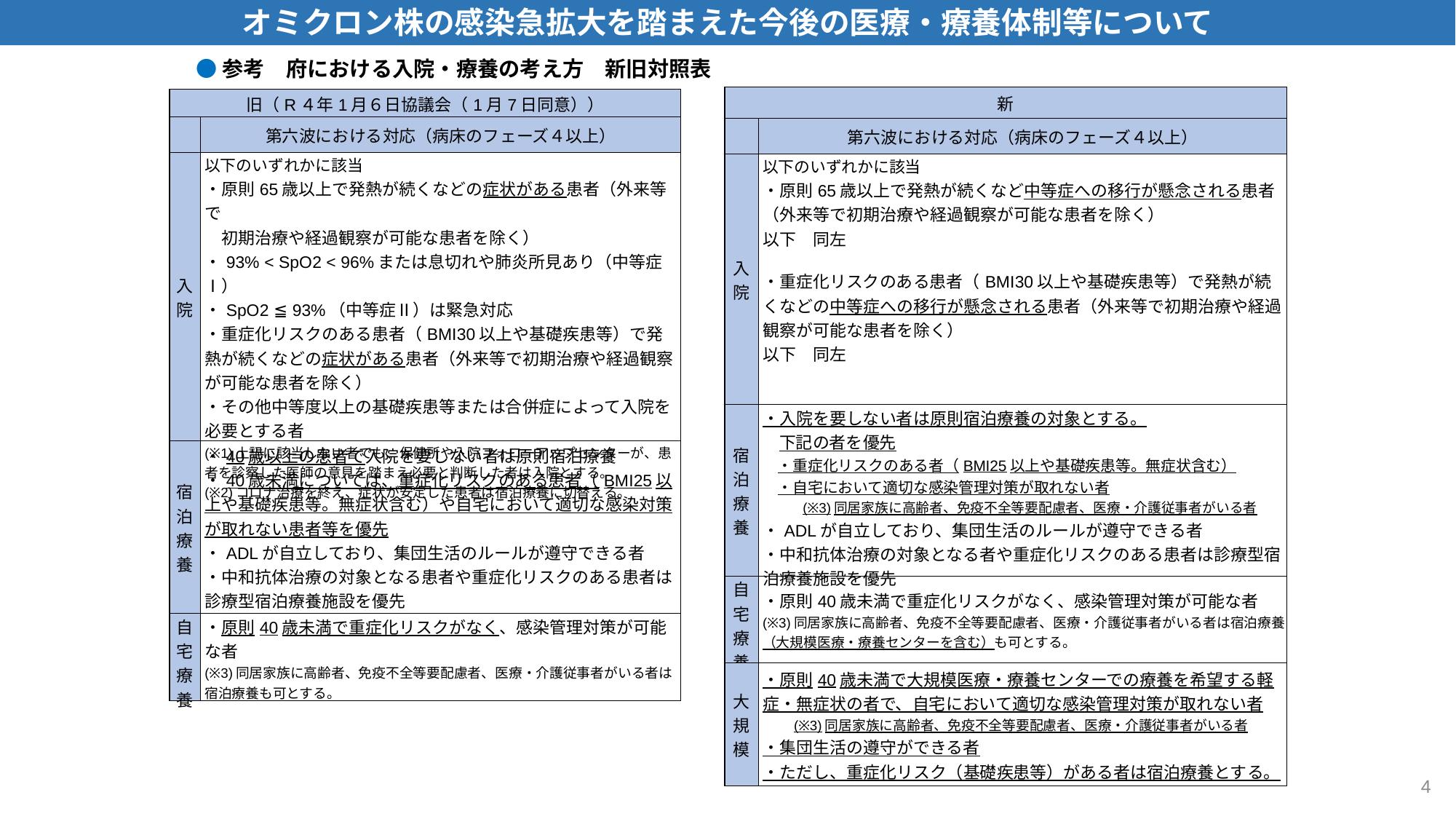

オミクロン株の感染急拡大を踏まえた今後の医療・療養体制等について
●参考　府における入院・療養の考え方　新旧対照表
| 新 |  |
| --- | --- |
|  | 第六波における対応（病床のフェーズ４以上） |
| 入院 | 以下のいずれかに該当 ・原則65歳以上で発熱が続くなど中等症への移行が懸念される患者（外来等で初期治療や経過観察が可能な患者を除く） 以下　同左 ・重症化リスクのある患者（BMI30以上や基礎疾患等）で発熱が続くなどの中等症への移行が懸念される患者（外来等で初期治療や経過観察が可能な患者を除く） 以下　同左 |
| 宿泊 療養 | ・入院を要しない者は原則宿泊療養の対象とする。 　下記の者を優先 　・重症化リスクのある者（BMI25以上や基礎疾患等。無症状含む） 　・自宅において適切な感染管理対策が取れない者 　　　(※3)同居家族に高齢者、免疫不全等要配慮者、医療・介護従事者がいる者 ・ADLが自立しており、集団生活のルールが遵守できる者 ・中和抗体治療の対象となる者や重症化リスクのある患者は診療型宿泊療養施設を優先 |
| 自宅 療養 | ・原則40歳未満で重症化リスクがなく、感染管理対策が可能な者 (※3)同居家族に高齢者、免疫不全等要配慮者、医療・介護従事者がいる者は宿泊療養（大規模医療・療養センターを含む）も可とする。 |
| 大規模 | ・原則40歳未満で大規模医療・療養センターでの療養を希望する軽症・無症状の者で、自宅において適切な感染管理対策が取れない者 　　(※3)同居家族に高齢者、免疫不全等要配慮者、医療・介護従事者がいる者 ・集団生活の遵守ができる者 ・ただし、重症化リスク（基礎疾患等）がある者は宿泊療養とする。 |
| 旧（R４年1月６日協議会（1月7日同意）） |  |
| --- | --- |
|  | 第六波における対応（病床のフェーズ４以上） |
| 入院 | 以下のいずれかに該当 ・原則65歳以上で発熱が続くなどの症状がある患者（外来等で 　初期治療や経過観察が可能な患者を除く） ・93% < SpO2 < 96%または息切れや肺炎所見あり（中等症Ⅰ） ・SpO2 ≦ 93%（中等症Ⅱ）は緊急対応 ・重症化リスクのある患者（BMI30以上や基礎疾患等）で発熱が続くなどの症状がある患者（外来等で初期治療や経過観察が可能な患者を除く） ・その他中等度以上の基礎疾患等または合併症によって入院を必要とする者 (※1)上記に該当しない者でも、保健所や入院フォローアップセンターが、患者を診察した医師の意見を踏まえ必要と判断した者は入院とする。 (※2)コロナ治療を終え、症状が安定した患者は宿泊療養に切替える。 |
| 宿泊 療養 | ・40歳以上の患者で入院を要しない者は原則宿泊療養 ・40歳未満については、重症化リスクのある患者（BMI25以上や基礎疾患等。無症状含む）や自宅において適切な感染対策が取れない患者等を優先 ・ADLが自立しており、集団生活のルールが遵守できる者 ・中和抗体治療の対象となる患者や重症化リスクのある患者は診療型宿泊療養施設を優先 |
| 自宅 療養 | ・原則40歳未満で重症化リスクがなく、感染管理対策が可能な者 (※3)同居家族に高齢者、免疫不全等要配慮者、医療・介護従事者がいる者は宿泊療養も可とする。 |
4